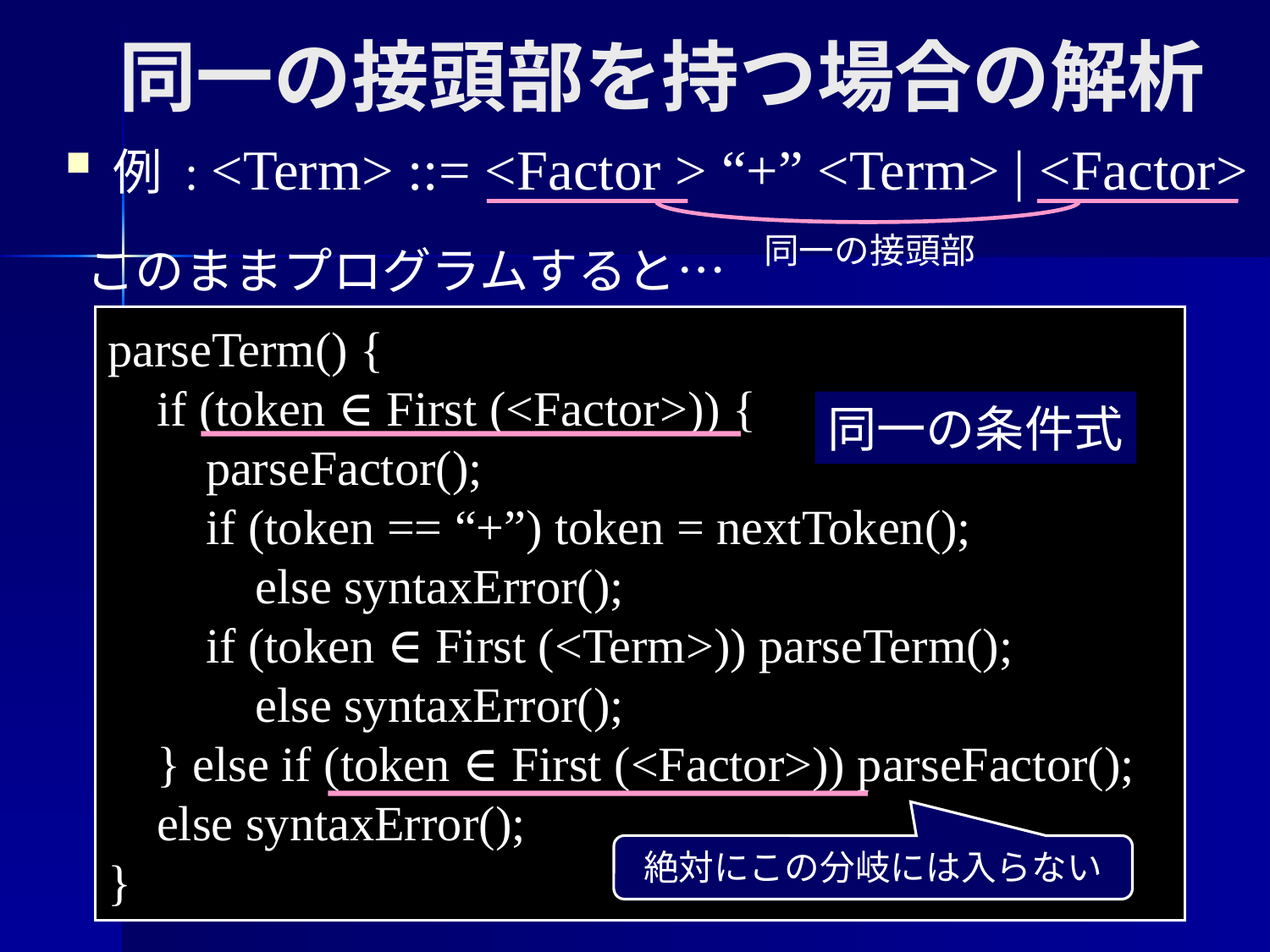

同一の接頭部を持つ場合の解析
例 : <Term> ::= <Factor > “+” <Term> | <Factor>

同一の接頭部
このままプログラムすると…
parseTerm() {
    if (token ∈ First (<Factor>)) {
        parseFactor();
        if (token == “+”) token = nextToken();
            else syntaxError();
        if (token ∈ First (<Term>)) parseTerm();
            else syntaxError();
    } else if (token ∈ First (<Factor>)) parseFactor();
    else syntaxError();
}
同一の条件式

絶対にこの分岐には入らない